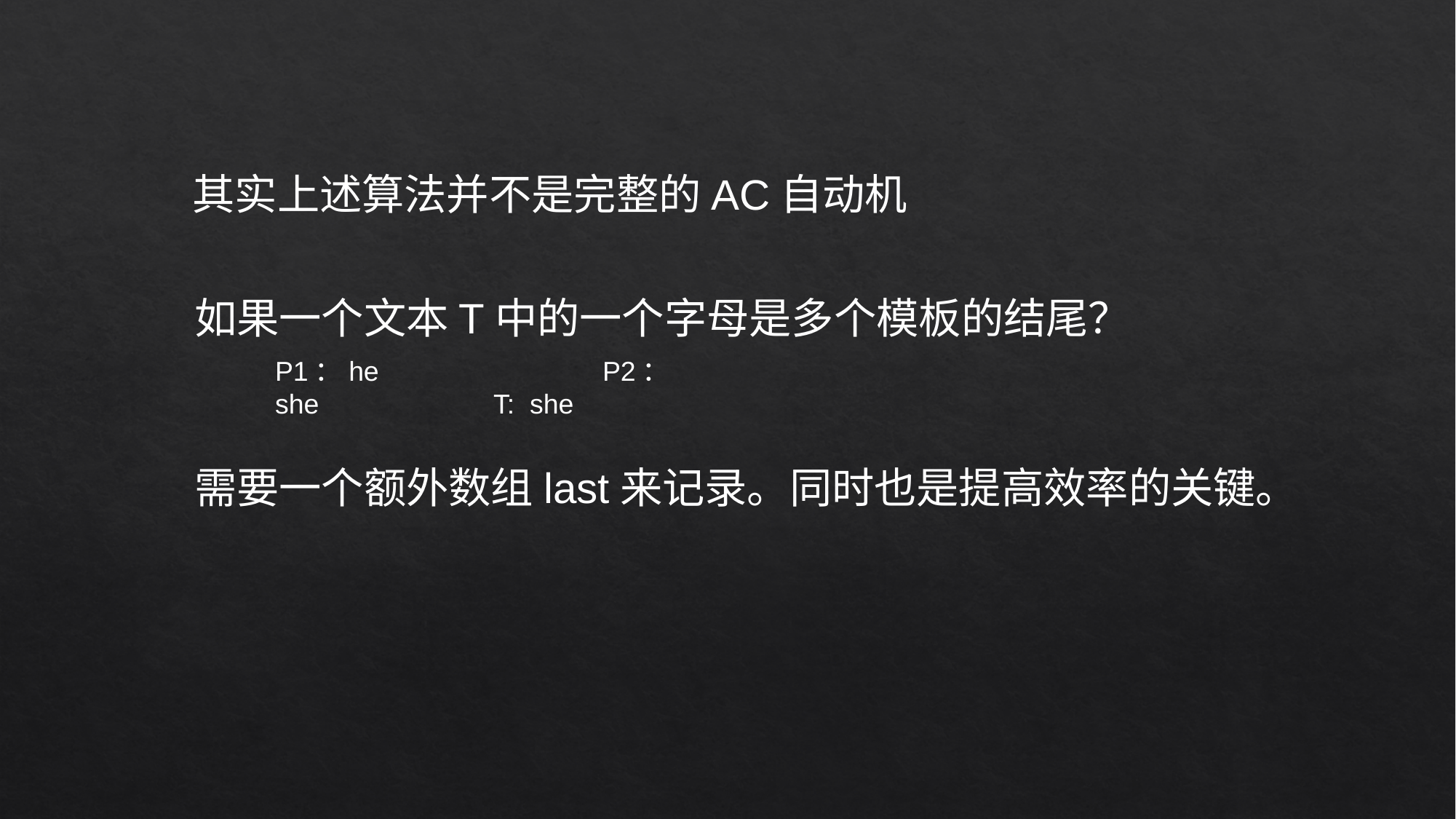

其实上述算法并不是完整的AC自动机
如果一个文本T中的一个字母是多个模板的结尾？
P1：he 		P2：she		T:  she
需要一个额外数组last来记录。同时也是提高效率的关键。